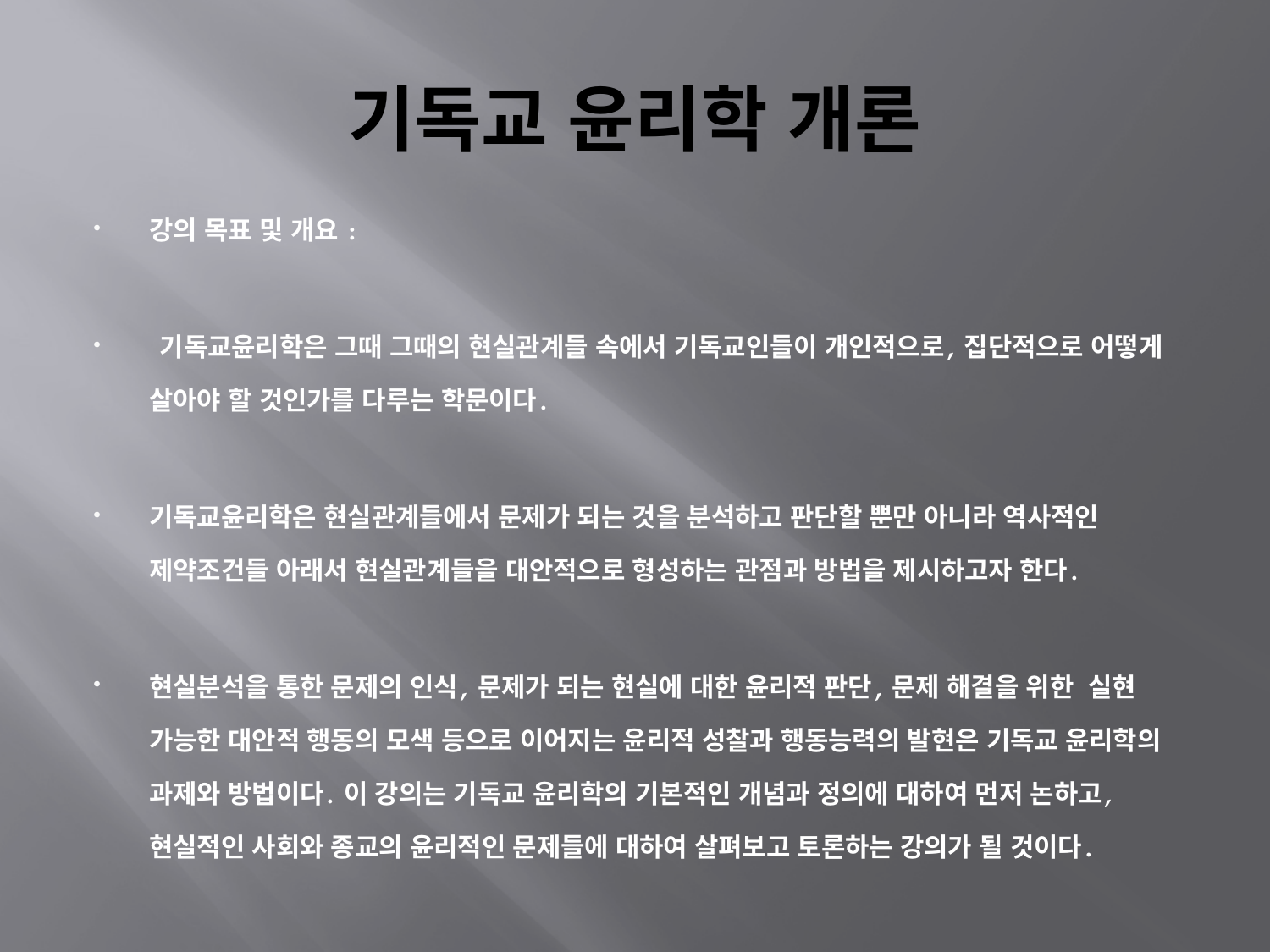

# 기독교 윤리학 개론
강의 목표 및 개요 :

 기독교윤리학은 그때 그때의 현실관계들 속에서 기독교인들이 개인적으로, 집단적으로 어떻게 살아야 할 것인가를 다루는 학문이다.

기독교윤리학은 현실관계들에서 문제가 되는 것을 분석하고 판단할 뿐만 아니라 역사적인 제약조건들 아래서 현실관계들을 대안적으로 형성하는 관점과 방법을 제시하고자 한다.

현실분석을 통한 문제의 인식, 문제가 되는 현실에 대한 윤리적 판단, 문제 해결을 위한  실현 가능한 대안적 행동의 모색 등으로 이어지는 윤리적 성찰과 행동능력의 발현은 기독교 윤리학의 과제와 방법이다. 이 강의는 기독교 윤리학의 기본적인 개념과 정의에 대하여 먼저 논하고, 현실적인 사회와 종교의 윤리적인 문제들에 대하여 살펴보고 토론하는 강의가 될 것이다.